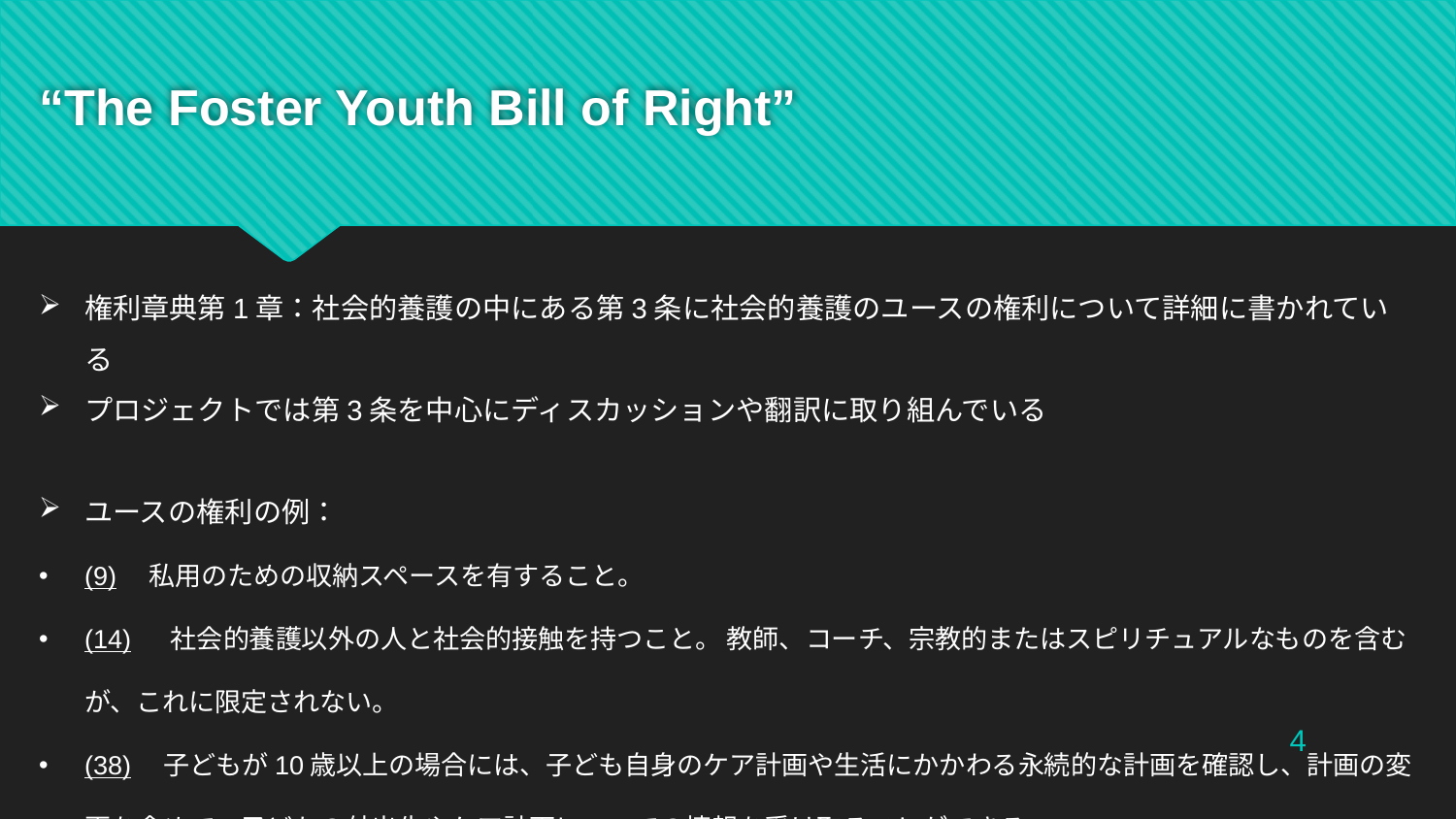

# “The Foster Youth Bill of Right”
権利章典第1章：社会的養護の中にある第3条に社会的養護のユースの権利について詳細に書かれている
プロジェクトでは第3条を中心にディスカッションや翻訳に取り組んでいる

ユースの権利の例：
(9)　私用のための収納スペースを有すること。
(14) 　社会的養護以外の人と社会的接触を持つこと。 教師、コーチ、宗教的またはスピリチュアルなものを含むが、これに限定されない。
(38)　子どもが10歳以上の場合には、子ども自身のケア計画や生活にかかわる永続的な計画を確認し、計画の変更を含めて、子どもの外出先やケア計画についての情報を受け取ることができる。

4